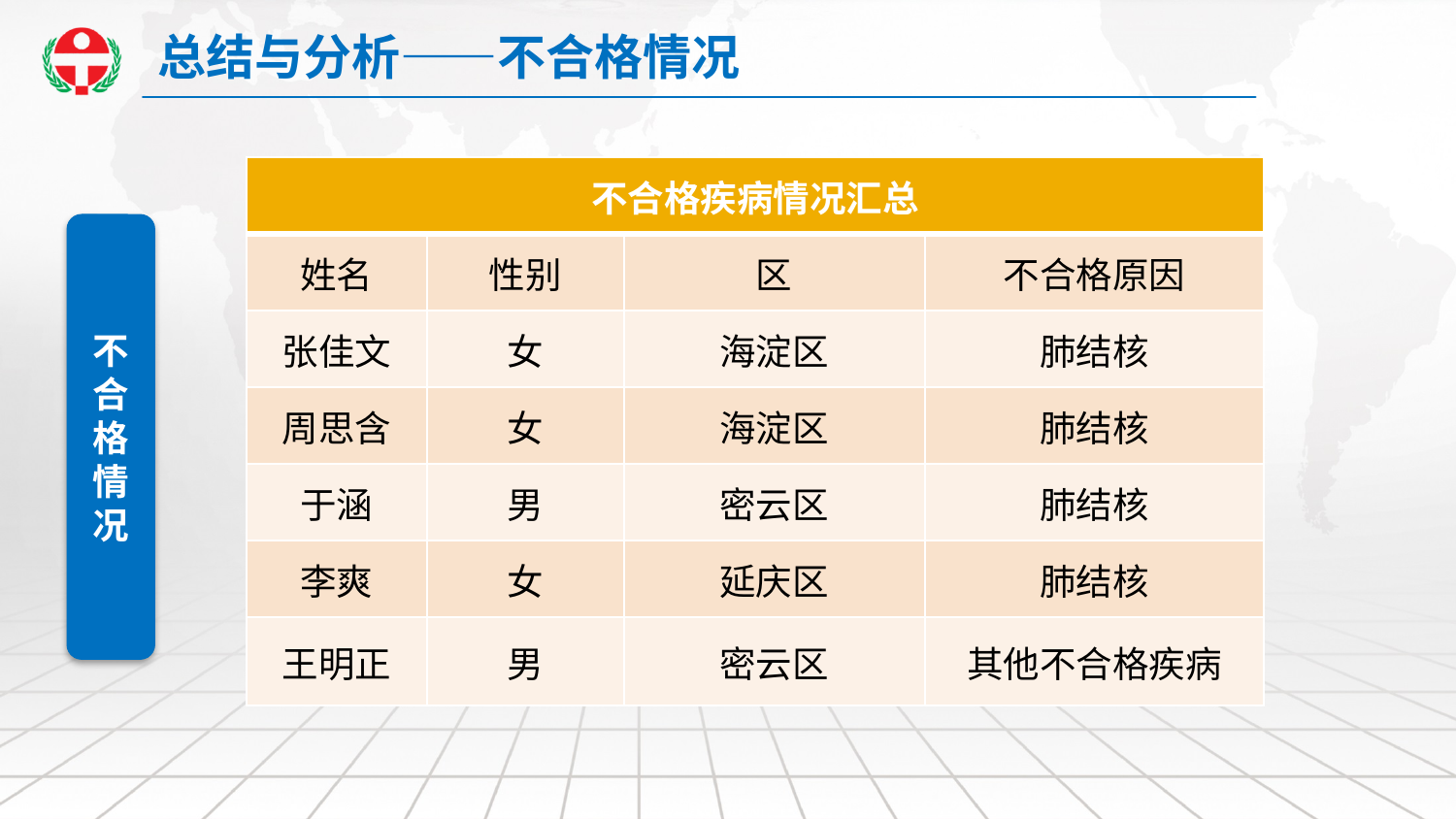

总结与分析——不合格情况
| 不合格疾病情况汇总 |  |  |  |
| --- | --- | --- | --- |
| 姓名 | 性别 | 区 | 不合格原因 |
| 张佳文 | 女 | 海淀区 | 肺结核 |
| 周思含 | 女 | 海淀区 | 肺结核 |
| 于涵 | 男 | 密云区 | 肺结核 |
| 李爽 | 女 | 延庆区 | 肺结核 |
| 王明正 | 男 | 密云区 | 其他不合格疾病 |
不合格情况